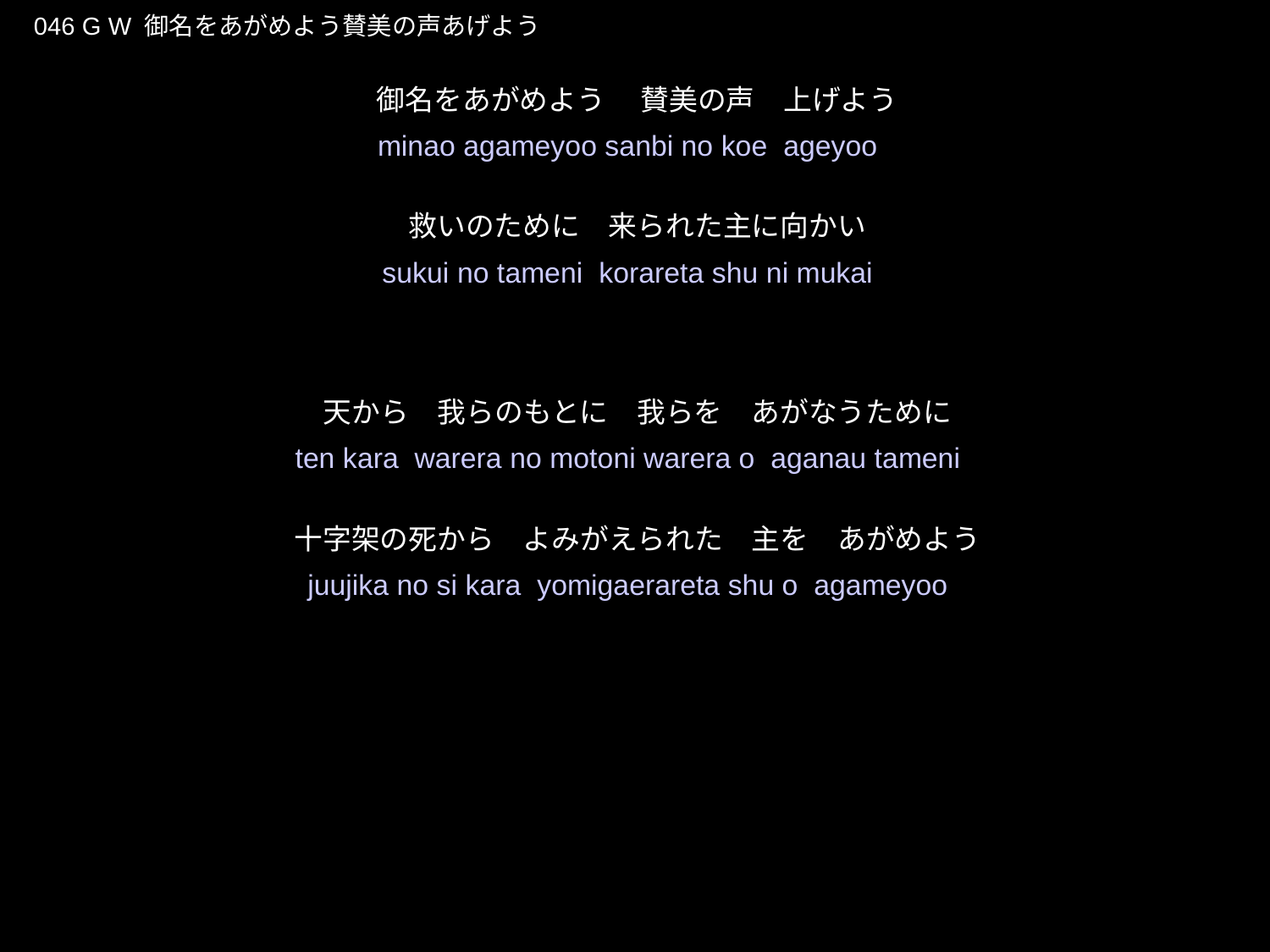

みなをあがめようさんびのこえあげよう
★W
046 G W 御名をあがめよう賛美の声あげよう
御名をあがめよう　 賛美の声　上げよう
救いのために　来られた主に向かい
天から　我らのもとに　我らを　あがなうために
十字架の死から　よみがえられた　主を　あがめよう
★４
minao agameyoo sanbi no koe  ageyoo
sukui no tameni  korareta shu ni mukai
ten kara  warera no motoni warera o  aganau tameni
juujika no si kara  yomigaerareta shu o  agameyoo